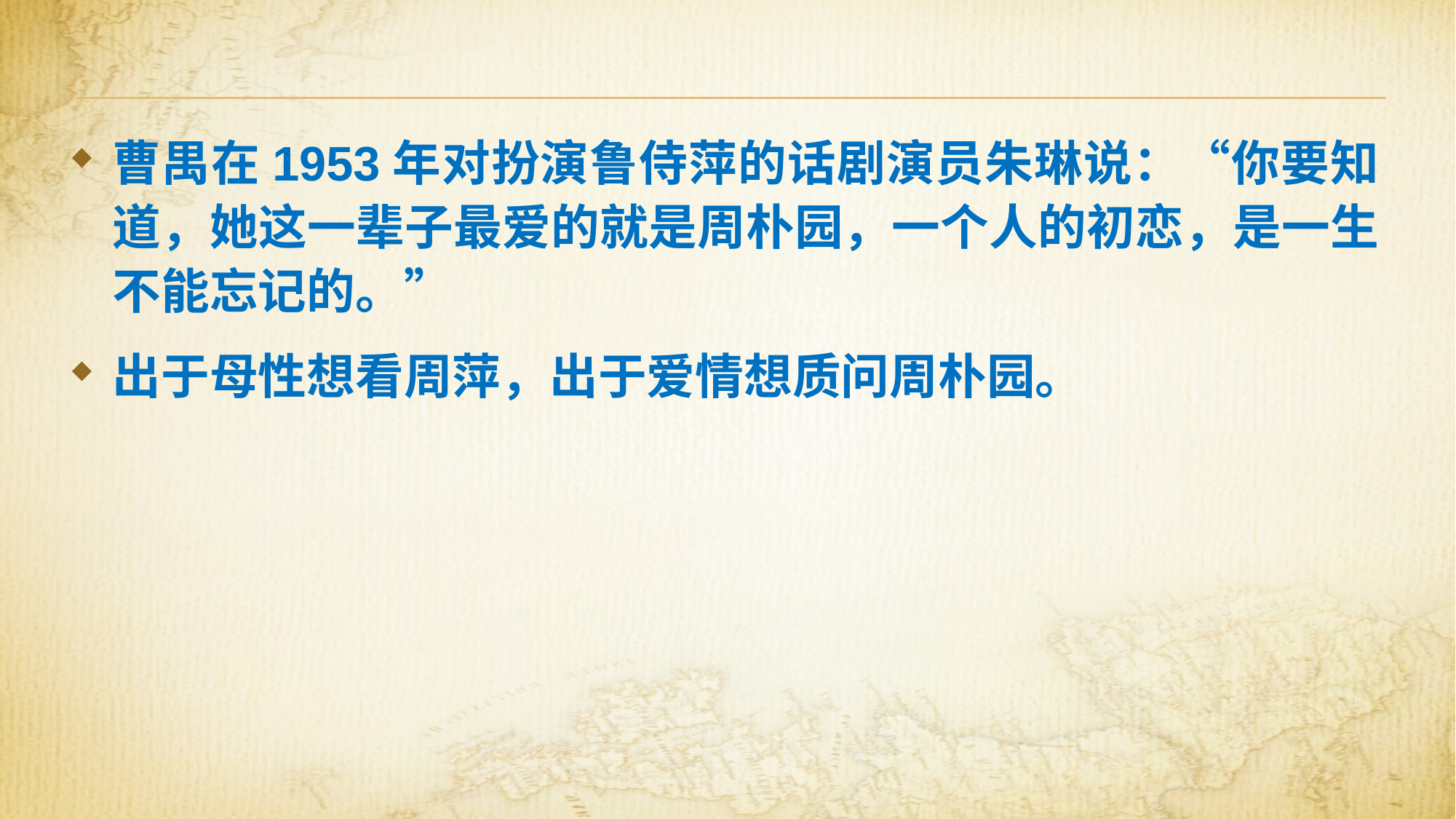

曹禺在1953年对扮演鲁侍萍的话剧演员朱琳说：“你要知道，她这一辈子最爱的就是周朴园，一个人的初恋，是一生不能忘记的。”
出于母性想看周萍，出于爱情想质问周朴园。